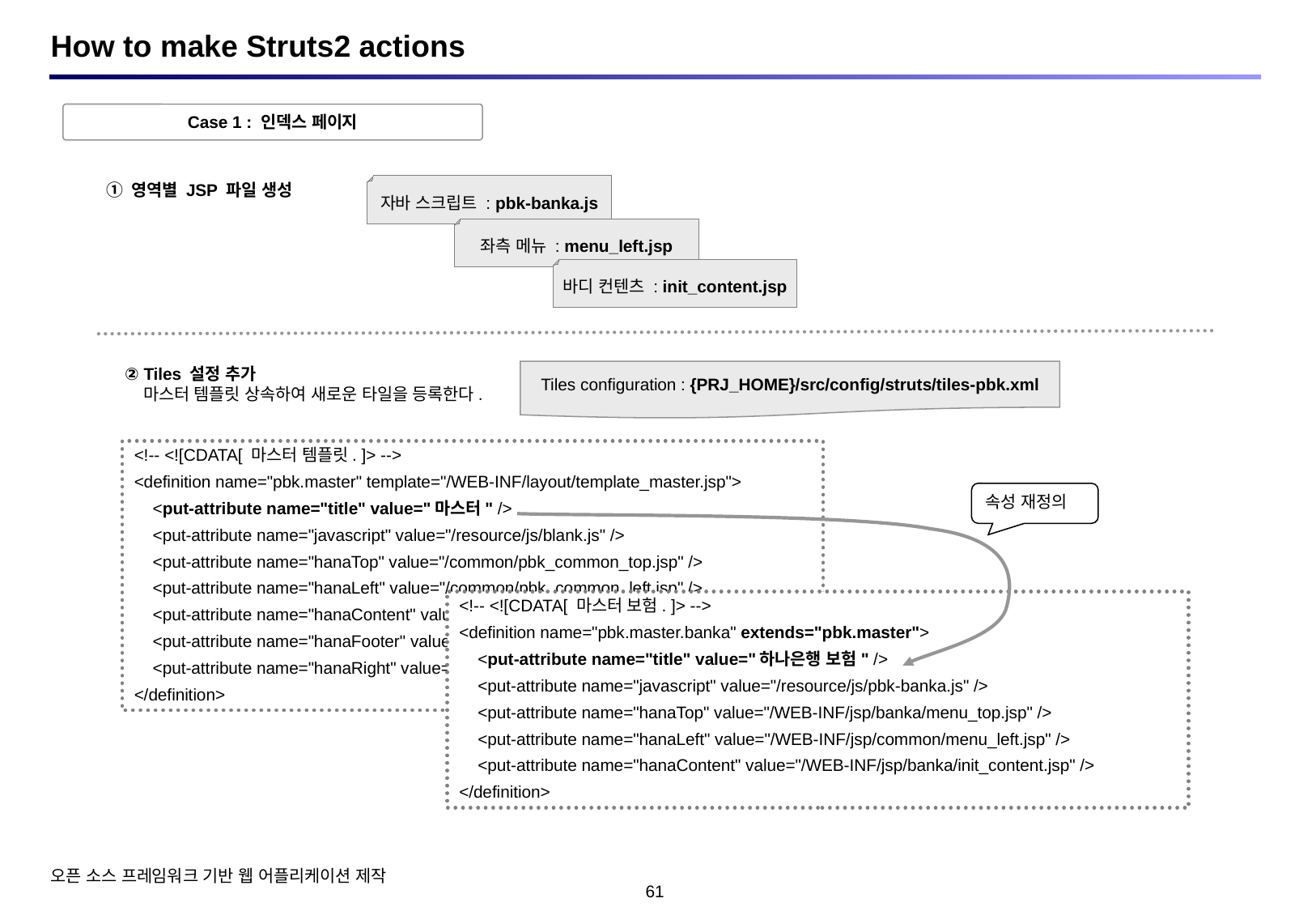

# How to make Struts2 actions
Case 1 : 인덱스 페이지
① 영역별 JSP 파일 생성
자바 스크립트 : pbk-banka.js
좌측 메뉴 : menu_left.jsp
바디 컨텐츠 : init_content.jsp

② Tiles 설정 추가
    마스터 템플릿 상속하여 새로운 타일을 등록한다.
Tiles configuration : {PRJ_HOME}/src/config/struts/tiles-pbk.xml
<!-- <![CDATA[ 마스터 템플릿. ]> -->
<definition name="pbk.master" template="/WEB-INF/layout/template_master.jsp">
    <put-attribute name="title" value="마스터" />
    <put-attribute name="javascript" value="/resource/js/blank.js" />
    <put-attribute name="hanaTop" value="/common/pbk_common_top.jsp" />
    <put-attribute name="hanaLeft" value="/common/pbk_common_left.jsp" />
    <put-attribute name="hanaContent" value="/common/clear_content.jsp" />
    <put-attribute name="hanaFooter" value="/common/pbk_common_footer.jsp" />
    <put-attribute name="hanaRight" value="/common/pbk_common_right.jsp" />
</definition>
속성 재정의

<!-- <![CDATA[ 마스터 보험. ]> -->
<definition name="pbk.master.banka" extends="pbk.master">
    <put-attribute name="title" value="하나은행 보험" />
    <put-attribute name="javascript" value="/resource/js/pbk-banka.js" />
    <put-attribute name="hanaTop" value="/WEB-INF/jsp/banka/menu_top.jsp" />
    <put-attribute name="hanaLeft" value="/WEB-INF/jsp/common/menu_left.jsp" />
    <put-attribute name="hanaContent" value="/WEB-INF/jsp/banka/init_content.jsp" />
</definition>